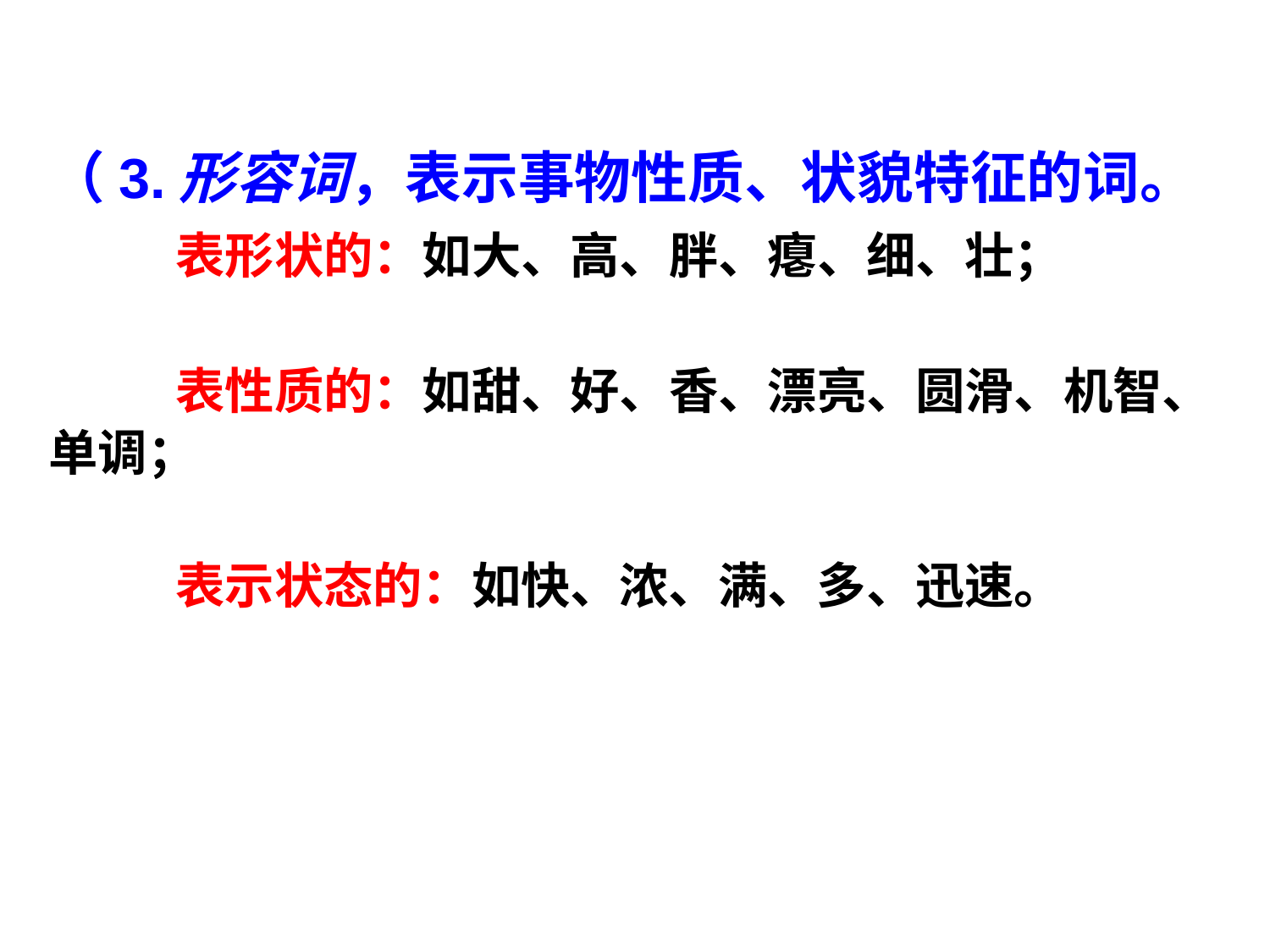

（3.形容词，表示事物性质、状貌特征的词。
　　表形状的：如大、高、胖、瘪、细、壮；

　　表性质的：如甜、好、香、漂亮、圆滑、机智、单调；

　　表示状态的：如快、浓、满、多、迅速。